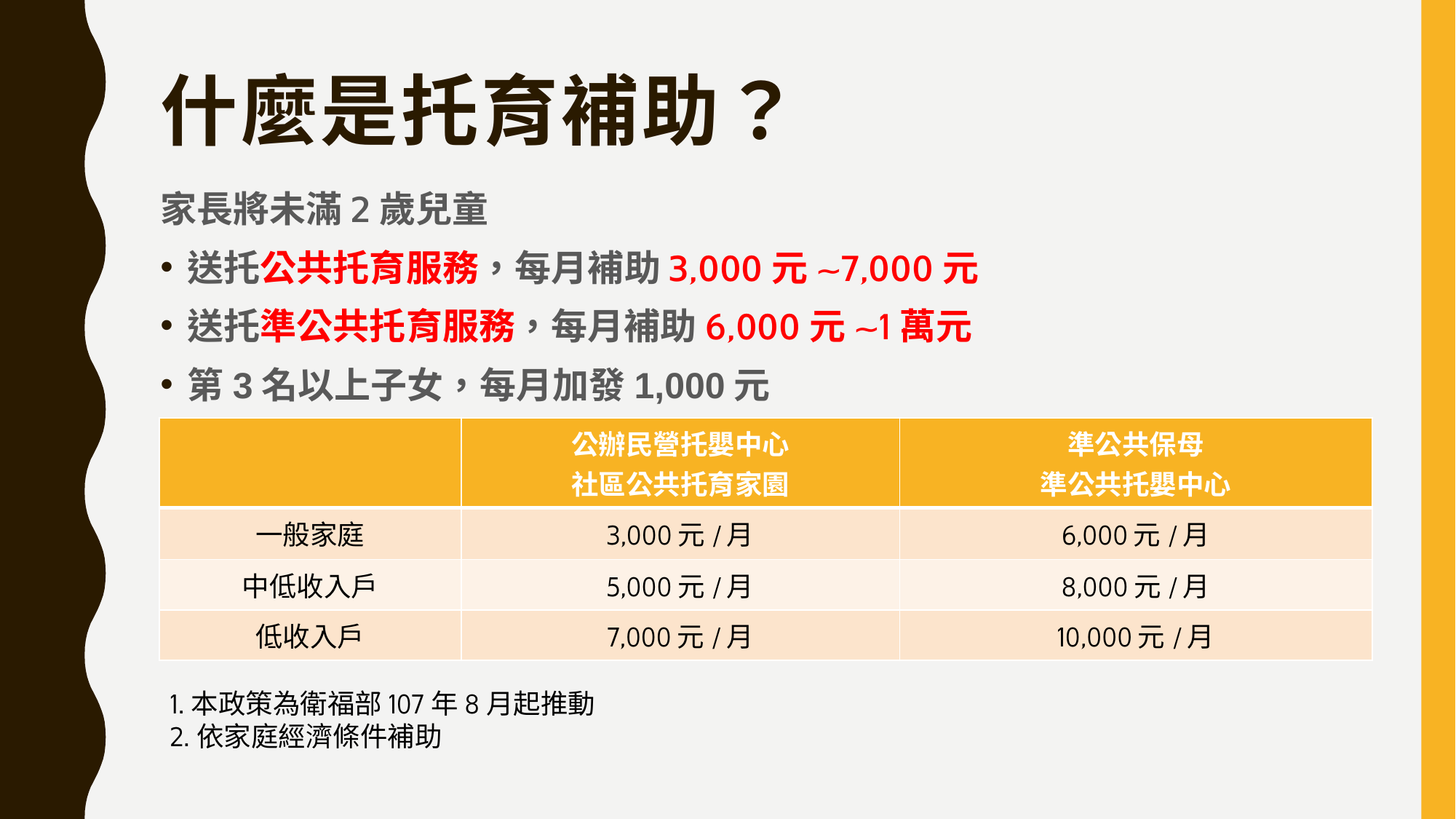

# 什麼是托育補助？
家長將未滿2歲兒童
送托公共托育服務，每月補助3,000元~7,000元
送托準公共托育服務，每月補助6,000元~1萬元
第3名以上子女，每月加發1,000元

|  | 公辦民營托嬰中心 社區公共托育家園 | 準公共保母 準公共托嬰中心 |
| --- | --- | --- |
| 一般家庭 | 3,000元/月 | 6,000元/月 |
| 中低收入戶 | 5,000元/月 | 8,000元/月 |
| 低收入戶 | 7,000元/月 | 10,000元/月 |
1.本政策為衛福部107年8月起推動
2.依家庭經濟條件補助